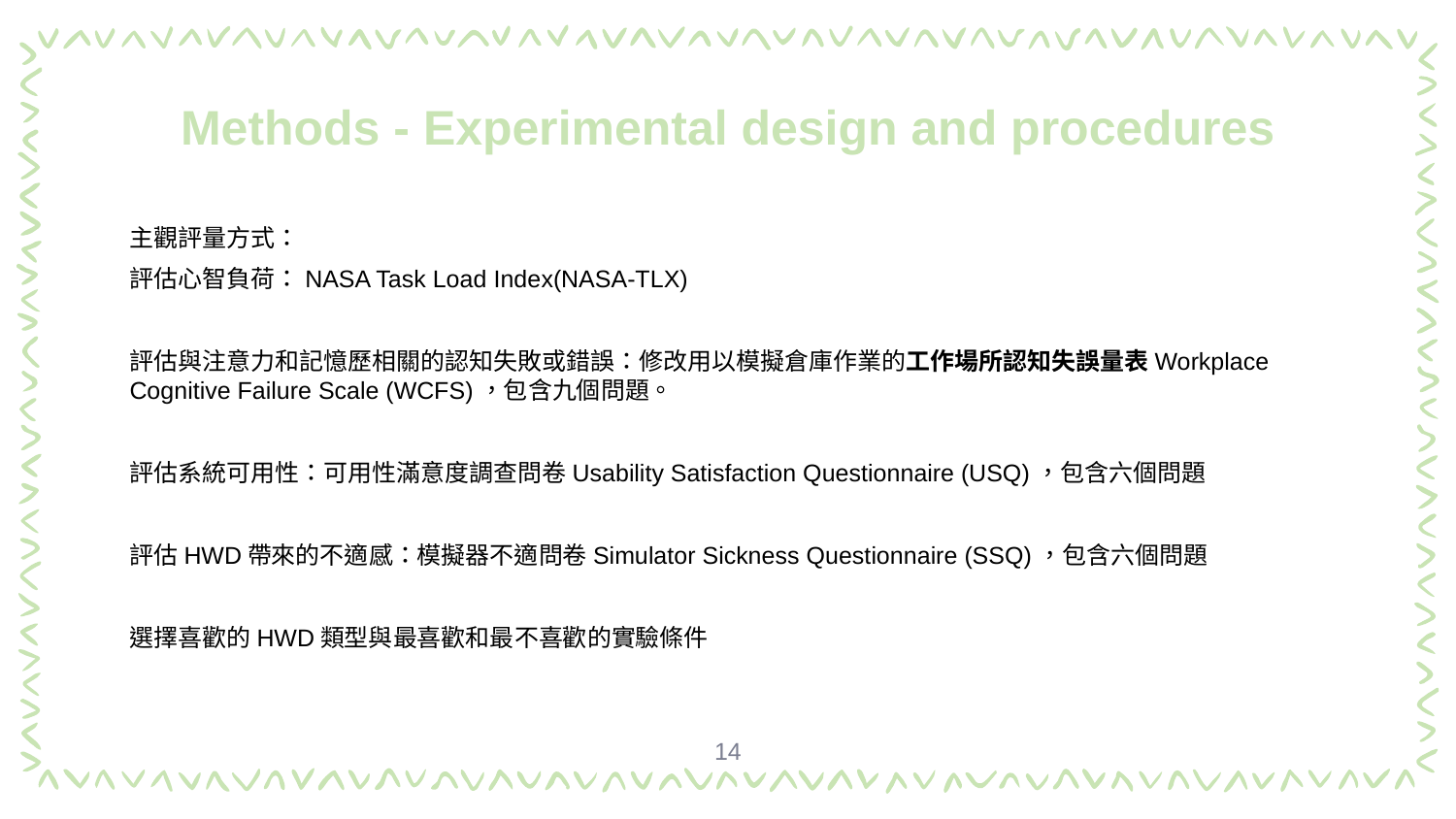

# Methods - Experimental design and procedures
主觀評量方式：
評估心智負荷：NASA Task Load Index(NASA-TLX)

評估與注意力和記憶歷相關的認知失敗或錯誤：修改用以模擬倉庫作業的工作場所認知失誤量表Workplace Cognitive Failure Scale (WCFS)，包含九個問題。

評估系統可用性：可用性滿意度調查問卷Usability Satisfaction Questionnaire (USQ)，包含六個問題

評估HWD帶來的不適感：模擬器不適問卷Simulator Sickness Questionnaire (SSQ)，包含六個問題

選擇喜歡的HWD類型與最喜歡和最不喜歡的實驗條件
14